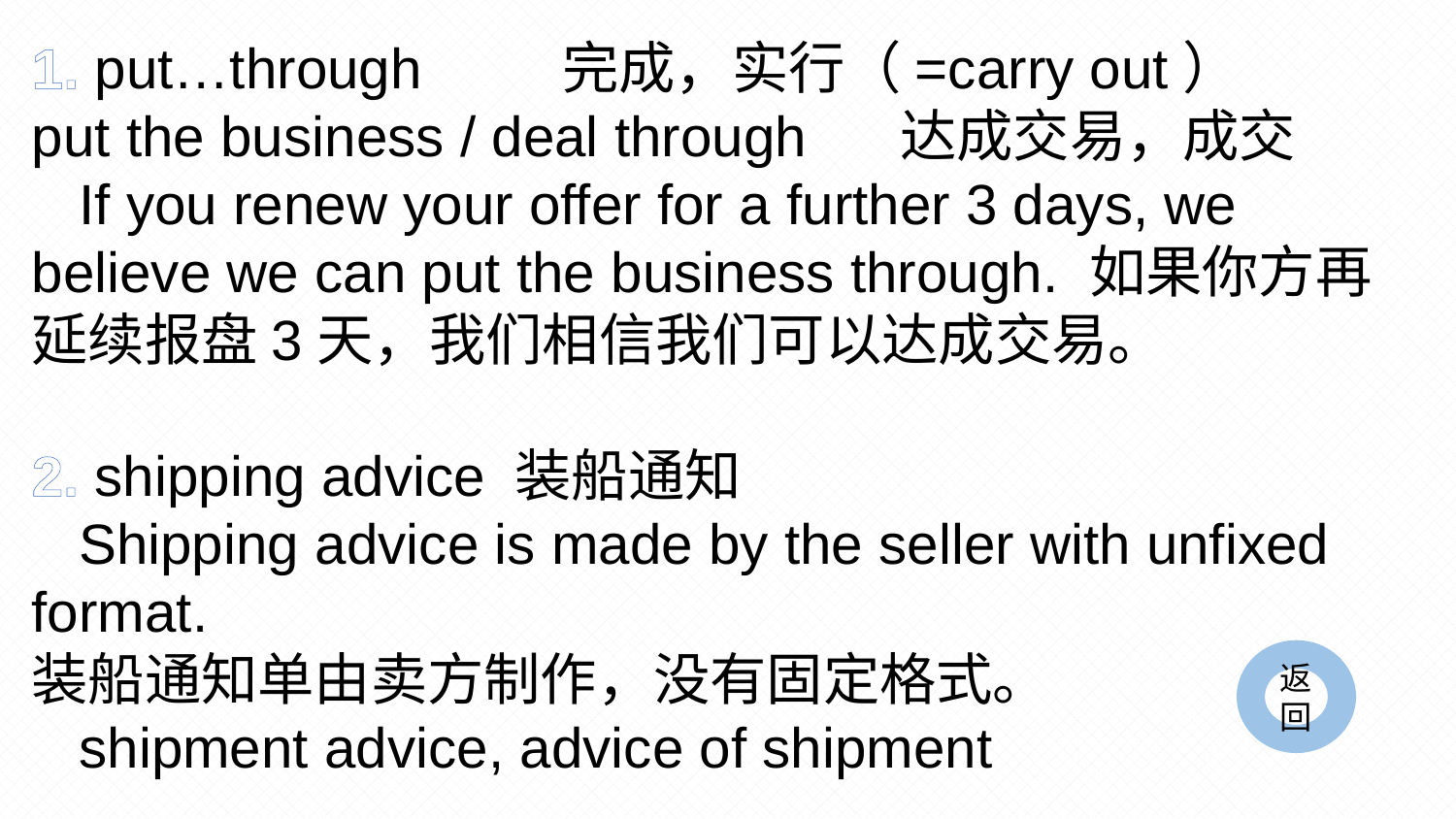

1. put…through        完成，实行（=carry out）
put the business / deal through     达成交易，成交
   If you renew your offer for a further 3 days, we believe we can put the business through. 如果你方再延续报盘3天，我们相信我们可以达成交易。

2. shipping advice 装船通知
   Shipping advice is made by the seller with unfixed format.
装船通知单由卖方制作，没有固定格式。
   shipment advice, advice of shipment
返回